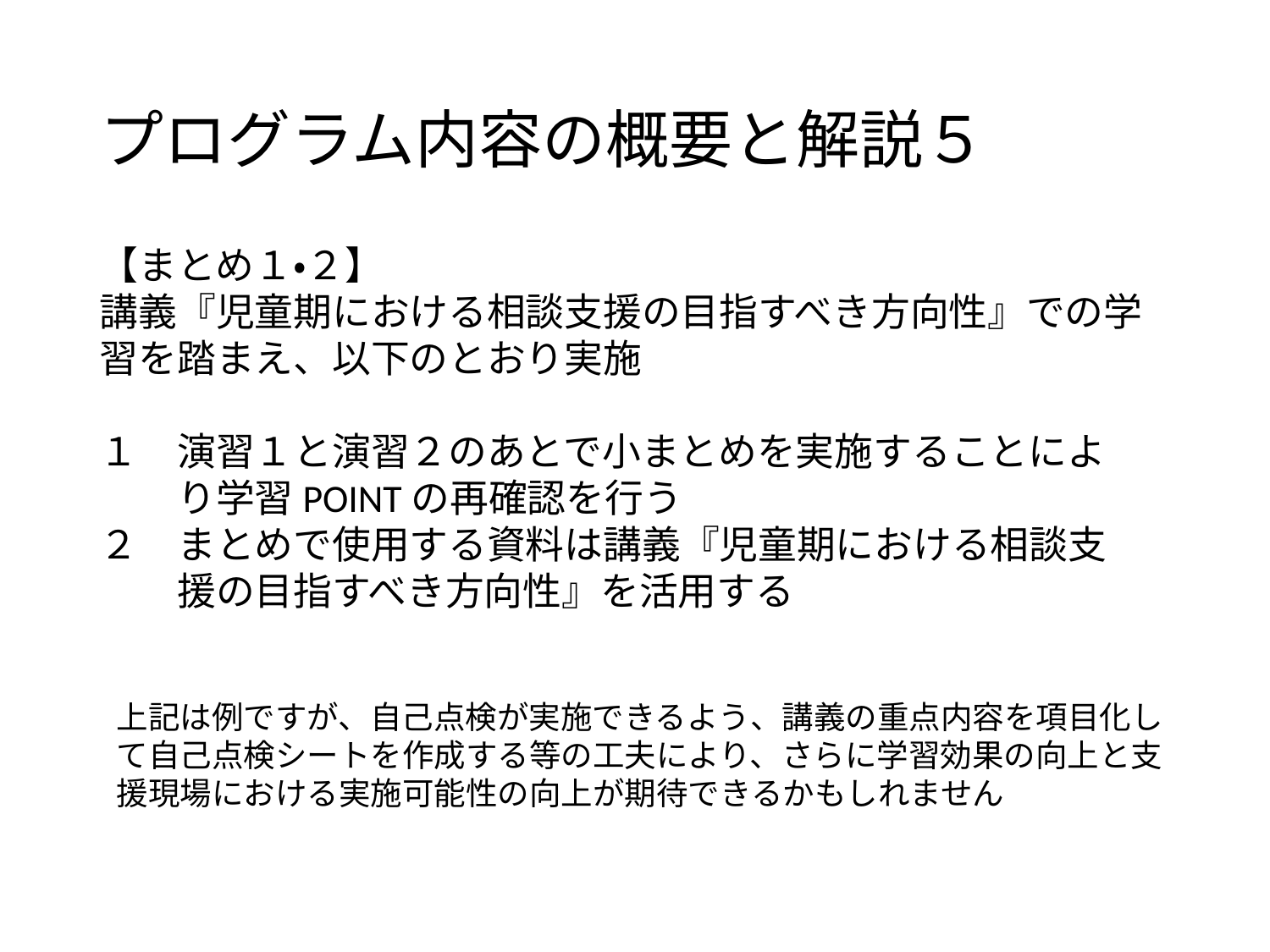

# プログラム内容の概要と解説５
【まとめ１・２】
講義『児童期における相談支援の目指すべき方向性』での学習を踏まえ、以下のとおり実施

１　演習１と演習２のあとで小まとめを実施することによ
　　り学習POINTの再確認を行う
２　まとめで使用する資料は講義『児童期における相談支
　　援の目指すべき方向性』を活用する
上記は例ですが、自己点検が実施できるよう、講義の重点内容を項目化して自己点検シートを作成する等の工夫により、さらに学習効果の向上と支援現場における実施可能性の向上が期待できるかもしれません